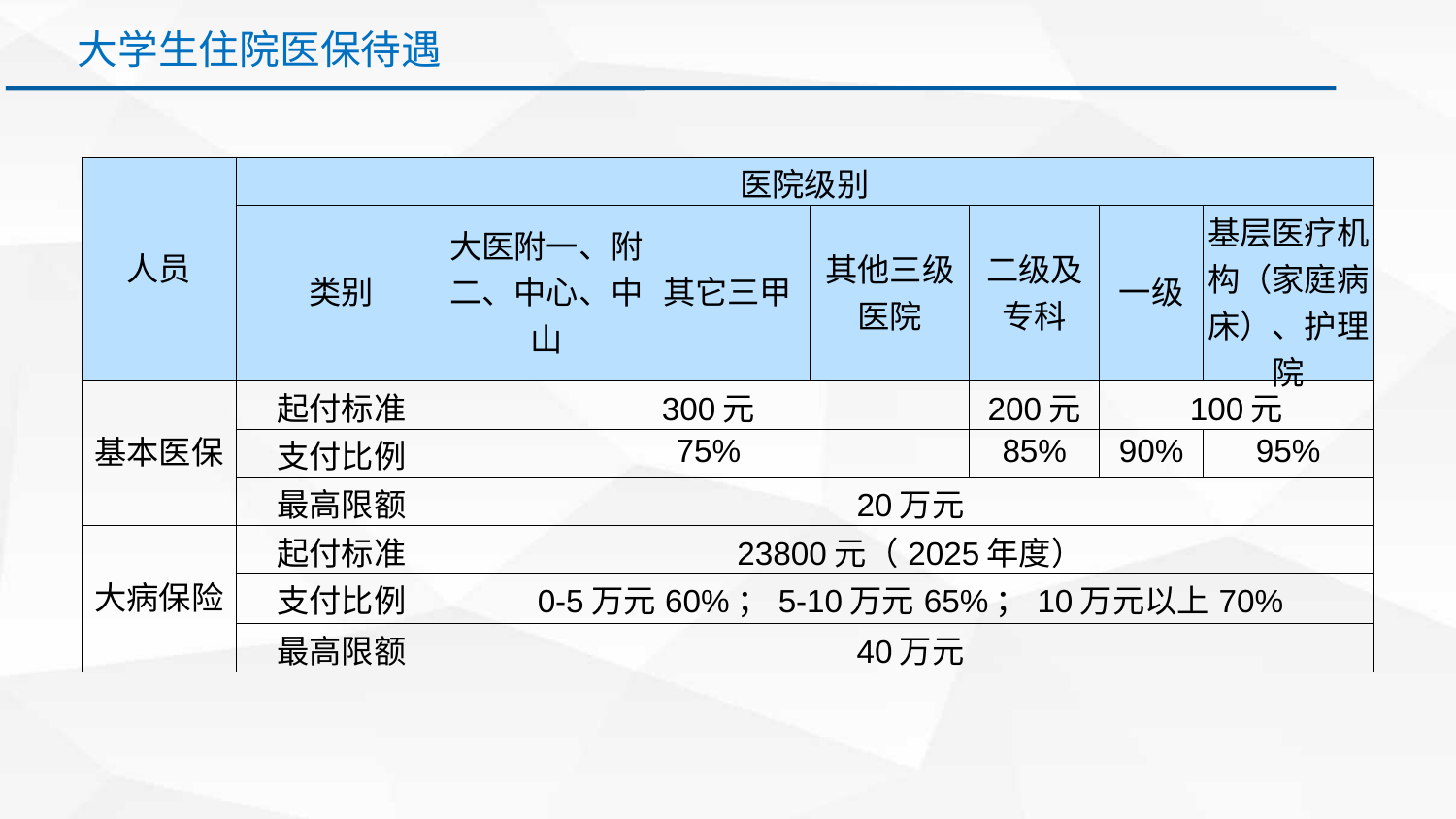

大学生住院医保待遇

| 人员 | 医院级别 |  |  |  |  |  |  |
| --- | --- | --- | --- | --- | --- | --- | --- |
|  | 类别 | 大医附一、附二、中心、中山 | 其它三甲 | 其他三级医院 | 二级及专科 | 一级 | 基层医疗机构（家庭病床）、护理院 |
| 基本医保 | 起付标准 | 300元 |  |  | 200元 | 100元 |  |
|  | 支付比例 | 75% |  |  | 85% | 90% | 95% |
|  | 最高限额 | 20万元 |  |  |  |  |  |
| 大病保险 | 起付标准 | 23800元（2025年度） |  |  |  |  |  |
|  | 支付比例 | 0-5万元60%；5-10万元65%；10万元以上70% |  |  |  |  |  |
|  | 最高限额 | 40万元 |  |  |  |  |  |